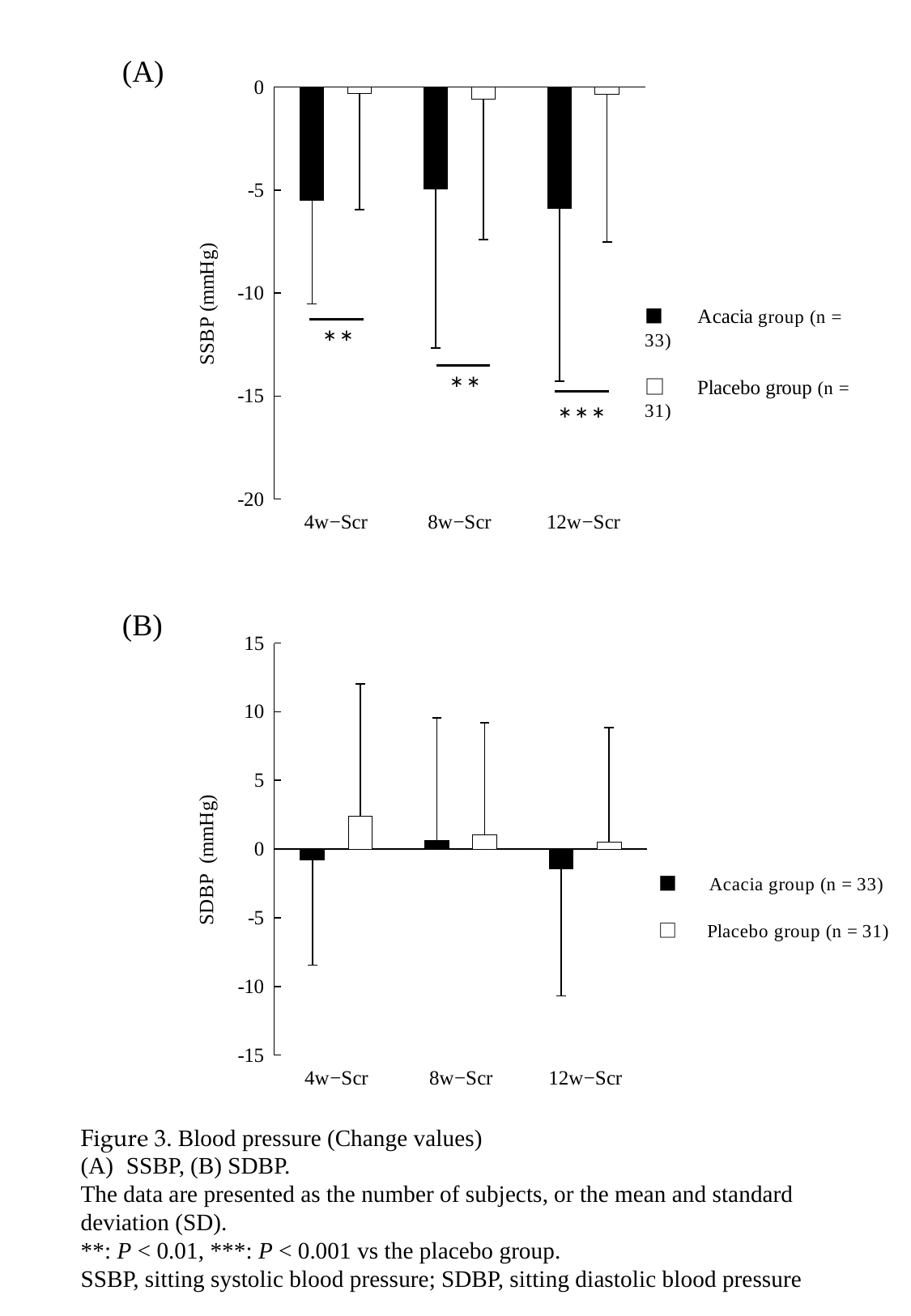

(A)

### Chart

| Category | 被験食品群 (n = 33) | プラセボ群 (n = 31) |
|---|---|---|
| 4w−Scr | -5.515151515151516 | -0.3225806451612903 |
| 8w−Scr | -4.9393939393939394 | -0.5806451612903226 |
| 12w−Scr | -5.878787878787879 | -0.3333333333333333 |
**
**
***
(B)

### Chart

| Category | 被験食品群 (n = 33) | プラセボ群 (n = 31) |
|---|---|---|
| 4w−Scr | -0.7878787878787878 | 2.3870967741935485 |
| 8w−Scr | 0.6060606060606061 | 1.032258064516129 |
| 12w−Scr | -1.4242424242424243 | 0.5333333333333333 |
Figure 3. Blood pressure (Change values)
SSBP, (B) SDBP.
The data are presented as the number of subjects, or the mean and standard deviation (SD).
**: P < 0.01, ***: P < 0.001 vs the placebo group.
SSBP, sitting systolic blood pressure; SDBP, sitting diastolic blood pressure